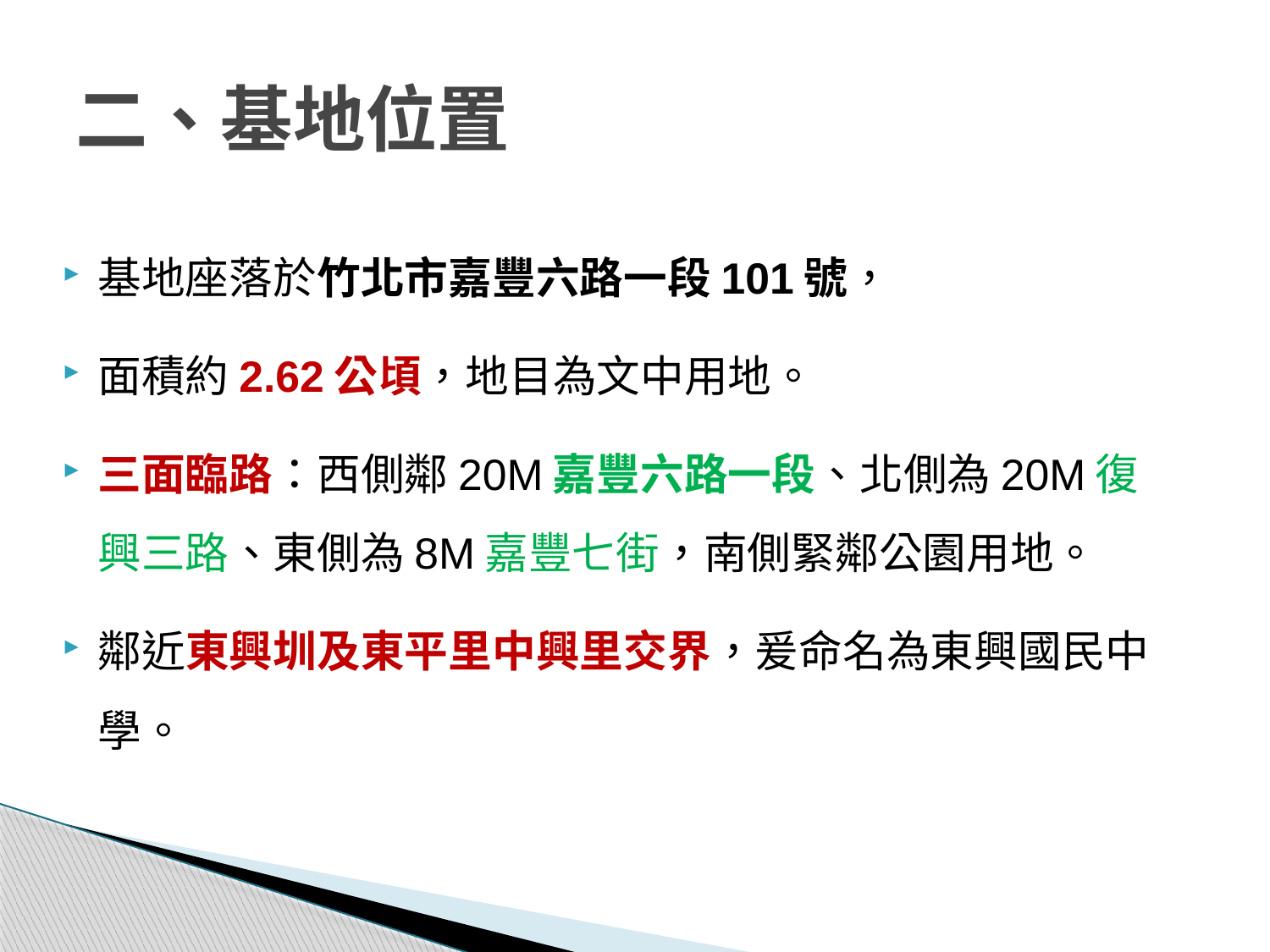

# 二、基地位置

基地座落於竹北市嘉豐六路一段101號，
面積約2.62公頃，地目為文中用地。
三面臨路：西側鄰20M嘉豐六路一段、北側為20M復興三路、東側為8M嘉豐七街，南側緊鄰公園用地。
鄰近東興圳及東平里中興里交界，爰命名為東興國民中學。